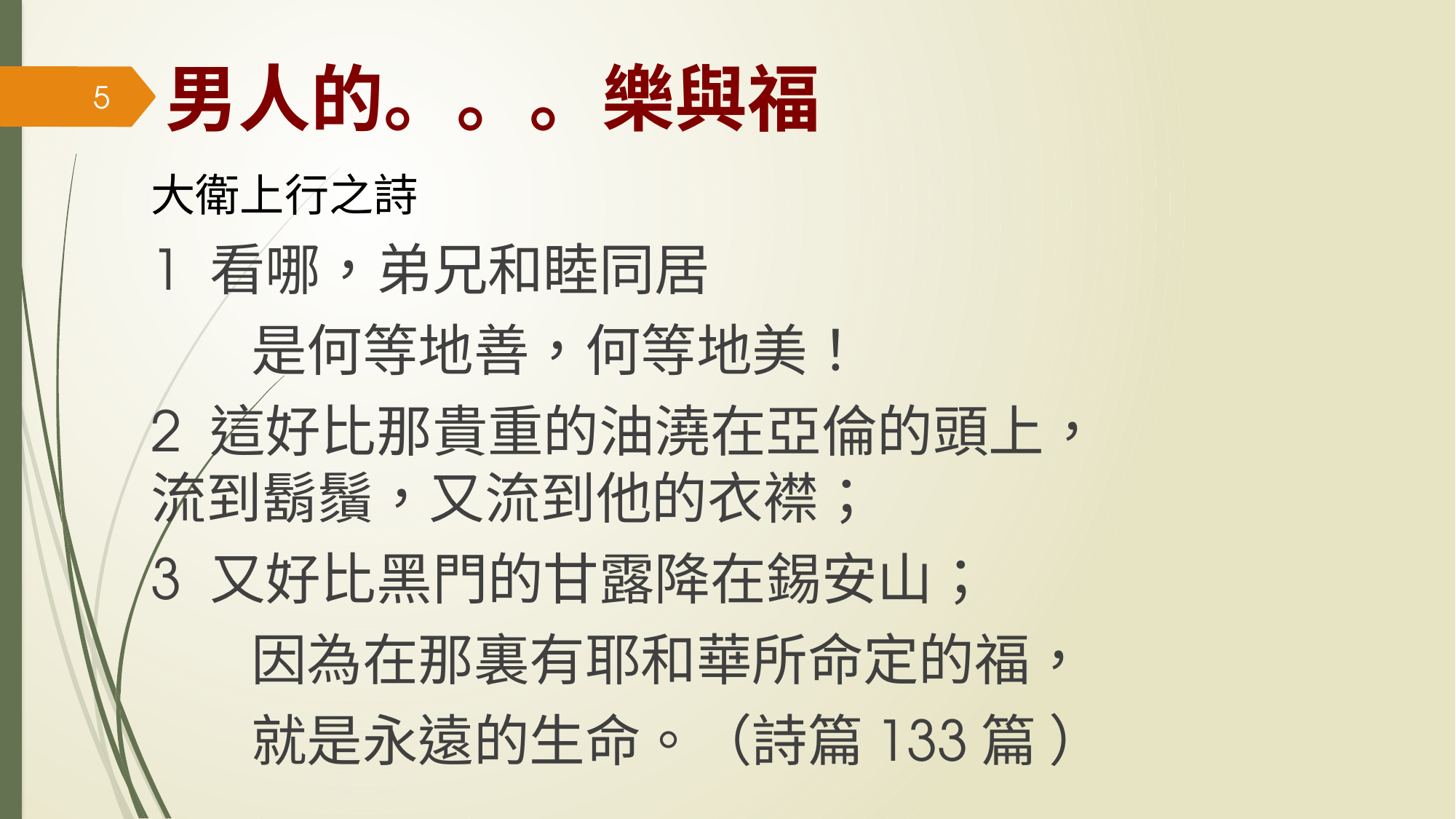

# 男人的。。。樂與福
5
大衛上行之詩
1 看哪，弟兄和睦同居
				是何等地善，何等地美！
2 這好比那貴重的油澆在亞倫的頭上，	           			流到鬍鬚，又流到他的衣襟；
3 又好比黑門的甘露降在錫安山；
				因為在那裏有耶和華所命定的福，
				就是永遠的生命。（詩篇133篇 ）